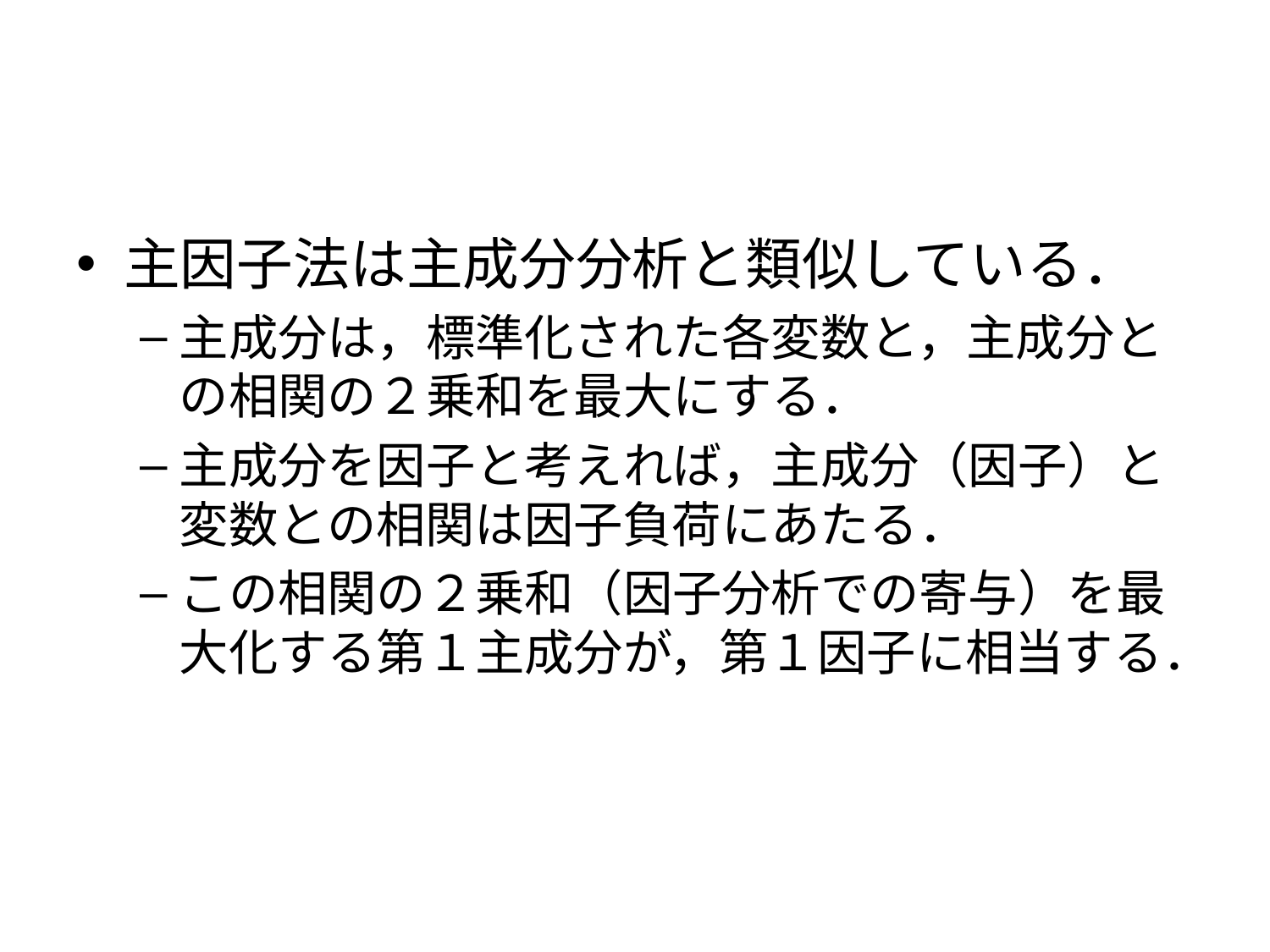

#
主因子法は主成分分析と類似している．
主成分は，標準化された各変数と，主成分との相関の２乗和を最大にする．
主成分を因子と考えれば，主成分（因子）と変数との相関は因子負荷にあたる．
この相関の２乗和（因子分析での寄与）を最大化する第１主成分が，第１因子に相当する．